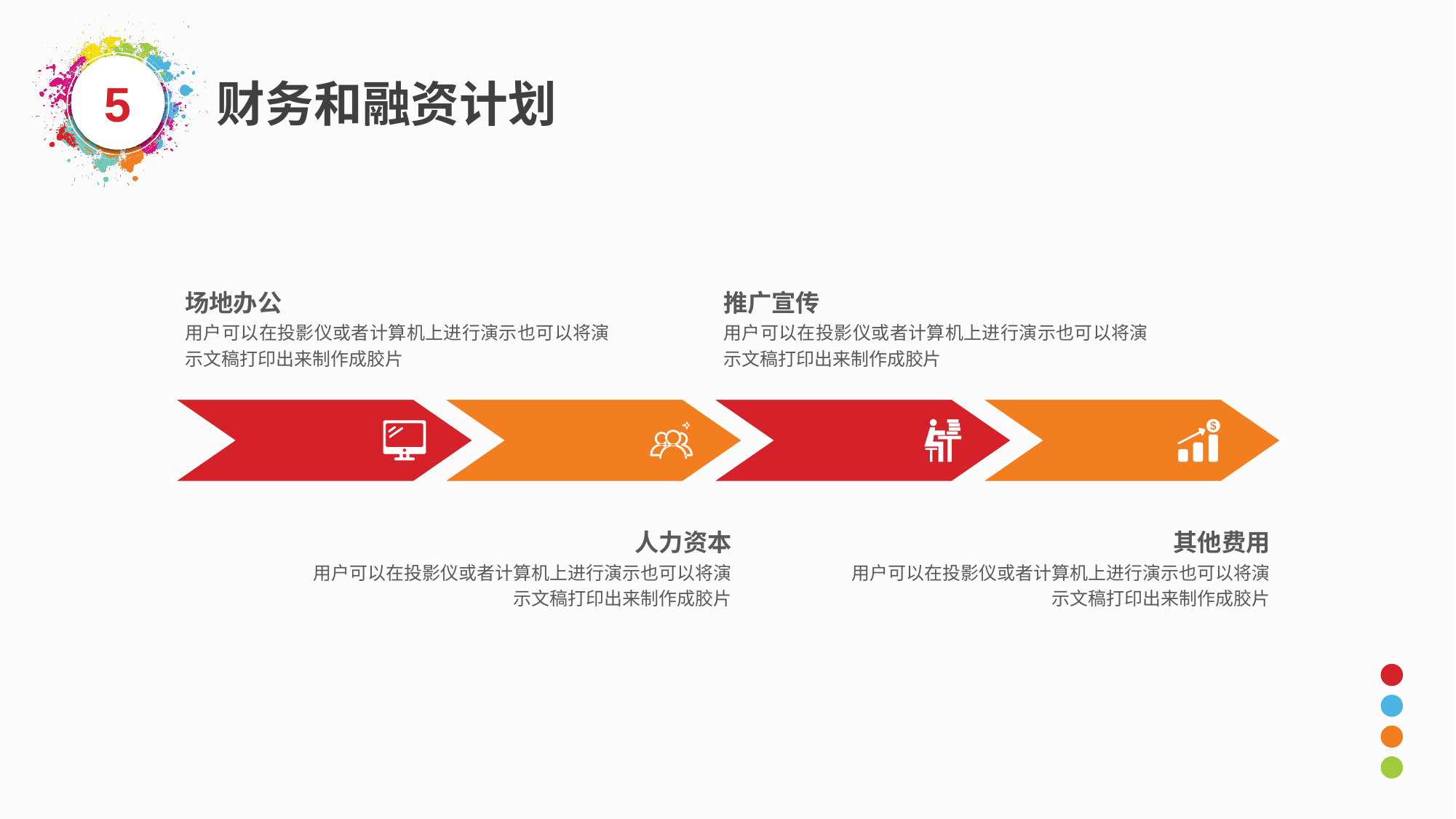

5
财务和融资计划
场地办公
用户可以在投影仪或者计算机上进行演示也可以将演示文稿打印出来制作成胶片
推广宣传
用户可以在投影仪或者计算机上进行演示也可以将演示文稿打印出来制作成胶片

人力资本
用户可以在投影仪或者计算机上进行演示也可以将演示文稿打印出来制作成胶片
其他费用
用户可以在投影仪或者计算机上进行演示也可以将演示文稿打印出来制作成胶片